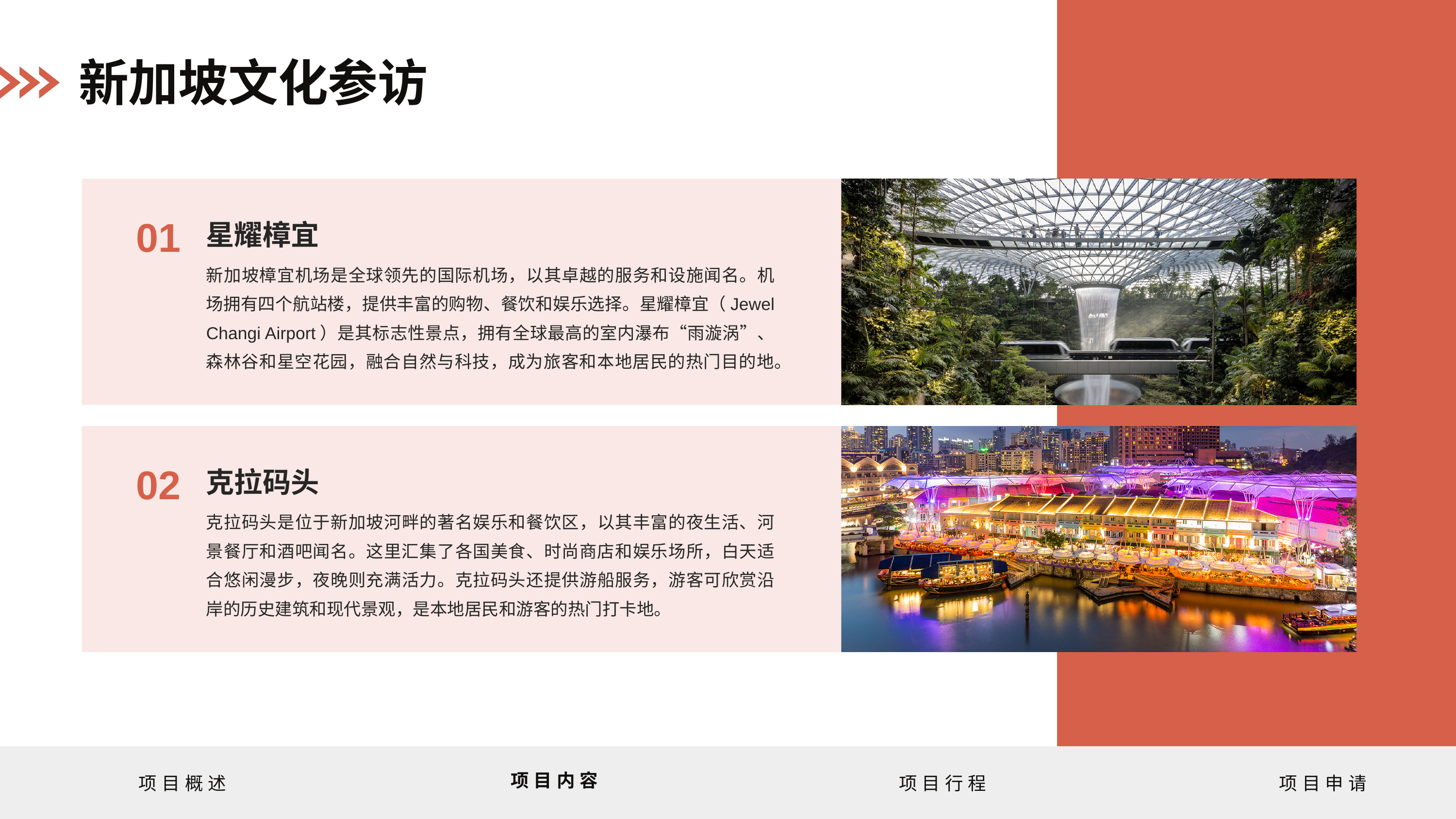

新加坡文化参访

星耀樟宜
01
新加坡樟宜机场是全球领先的国际机场，以其卓越的服务和设施闻名。机场拥有四个航站楼，提供丰富的购物、餐饮和娱乐选择。星耀樟宜（Jewel Changi Airport）是其标志性景点，拥有全球最高的室内瀑布“雨漩涡”、森林谷和星空花园，融合自然与科技，成为旅客和本地居民的热门目的地。

克拉码头
02
克拉码头是位于新加坡河畔的著名娱乐和餐饮区，以其丰富的夜生活、河景餐厅和酒吧闻名。这里汇集了各国美食、时尚商店和娱乐场所，白天适合悠闲漫步，夜晚则充满活力。克拉码头还提供游船服务，游客可欣赏沿岸的历史建筑和现代景观，是本地居民和游客的热门打卡地。

项目内容
项目概述
项目行程
项目申请